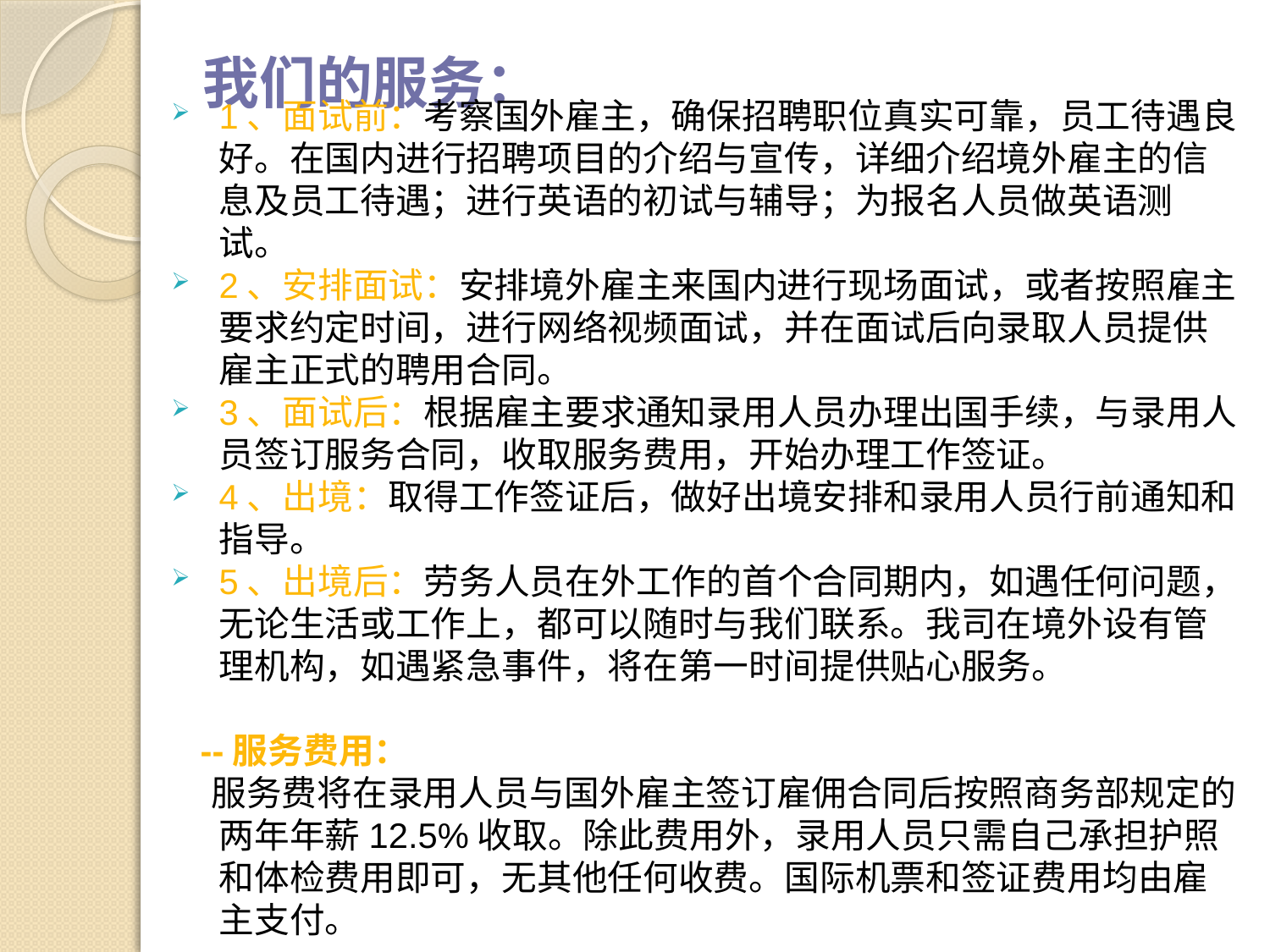

我们的服务：
1、面试前：考察国外雇主，确保招聘职位真实可靠，员工待遇良好。在国内进行招聘项目的介绍与宣传，详细介绍境外雇主的信息及员工待遇；进行英语的初试与辅导；为报名人员做英语测试。
2、安排面试：安排境外雇主来国内进行现场面试，或者按照雇主要求约定时间，进行网络视频面试，并在面试后向录取人员提供雇主正式的聘用合同。
3、面试后：根据雇主要求通知录用人员办理出国手续，与录用人员签订服务合同，收取服务费用，开始办理工作签证。
4、出境：取得工作签证后，做好出境安排和录用人员行前通知和指导。
5、出境后：劳务人员在外工作的首个合同期内，如遇任何问题，无论生活或工作上，都可以随时与我们联系。我司在境外设有管理机构，如遇紧急事件，将在第一时间提供贴心服务。

   --服务费用：
    服务费将在录用人员与国外雇主签订雇佣合同后按照商务部规定的两年年薪12.5%收取。除此费用外，录用人员只需自己承担护照和体检费用即可，无其他任何收费。国际机票和签证费用均由雇主支付。